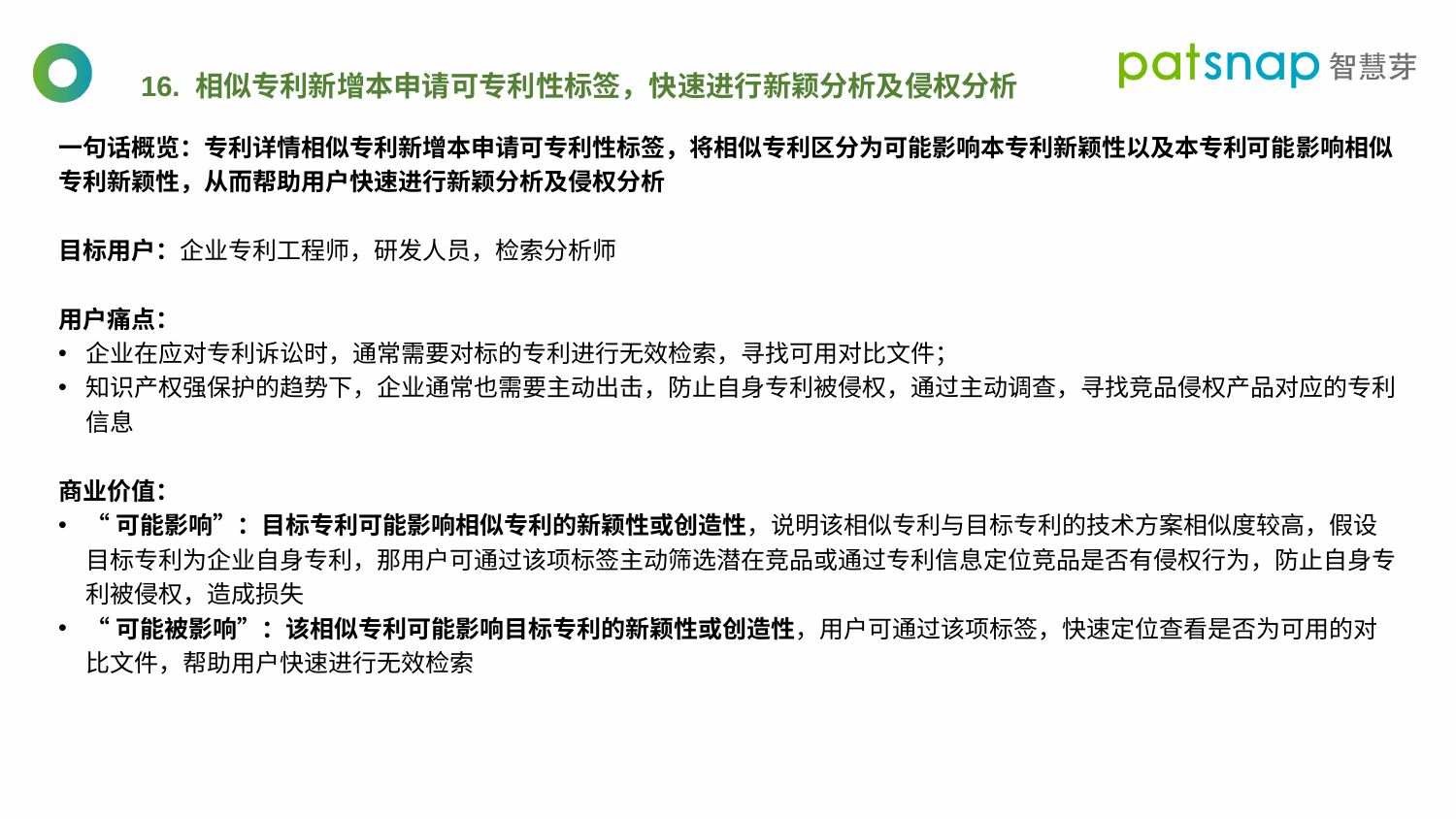

16. 相似专利新增本申请可专利性标签，快速进行新颖分析及侵权分析
一句话概览：专利详情相似专利新增本申请可专利性标签，将相似专利区分为可能影响本专利新颖性以及本专利可能影响相似专利新颖性，从而帮助用户快速进行新颖分析及侵权分析

目标用户：企业专利工程师，研发人员，检索分析师

用户痛点：
企业在应对专利诉讼时，通常需要对标的专利进行无效检索，寻找可用对比文件；
知识产权强保护的趋势下，企业通常也需要主动出击，防止自身专利被侵权，通过主动调查，寻找竞品侵权产品对应的专利信息

商业价值：
“可能影响”：目标专利可能影响相似专利的新颖性或创造性，说明该相似专利与目标专利的技术方案相似度较高，假设目标专利为企业自身专利，那用户可通过该项标签主动筛选潜在竞品或通过专利信息定位竞品是否有侵权行为，防止自身专利被侵权，造成损失
“可能被影响”：该相似专利可能影响目标专利的新颖性或创造性，用户可通过该项标签，快速定位查看是否为可用的对比文件，帮助用户快速进行无效检索